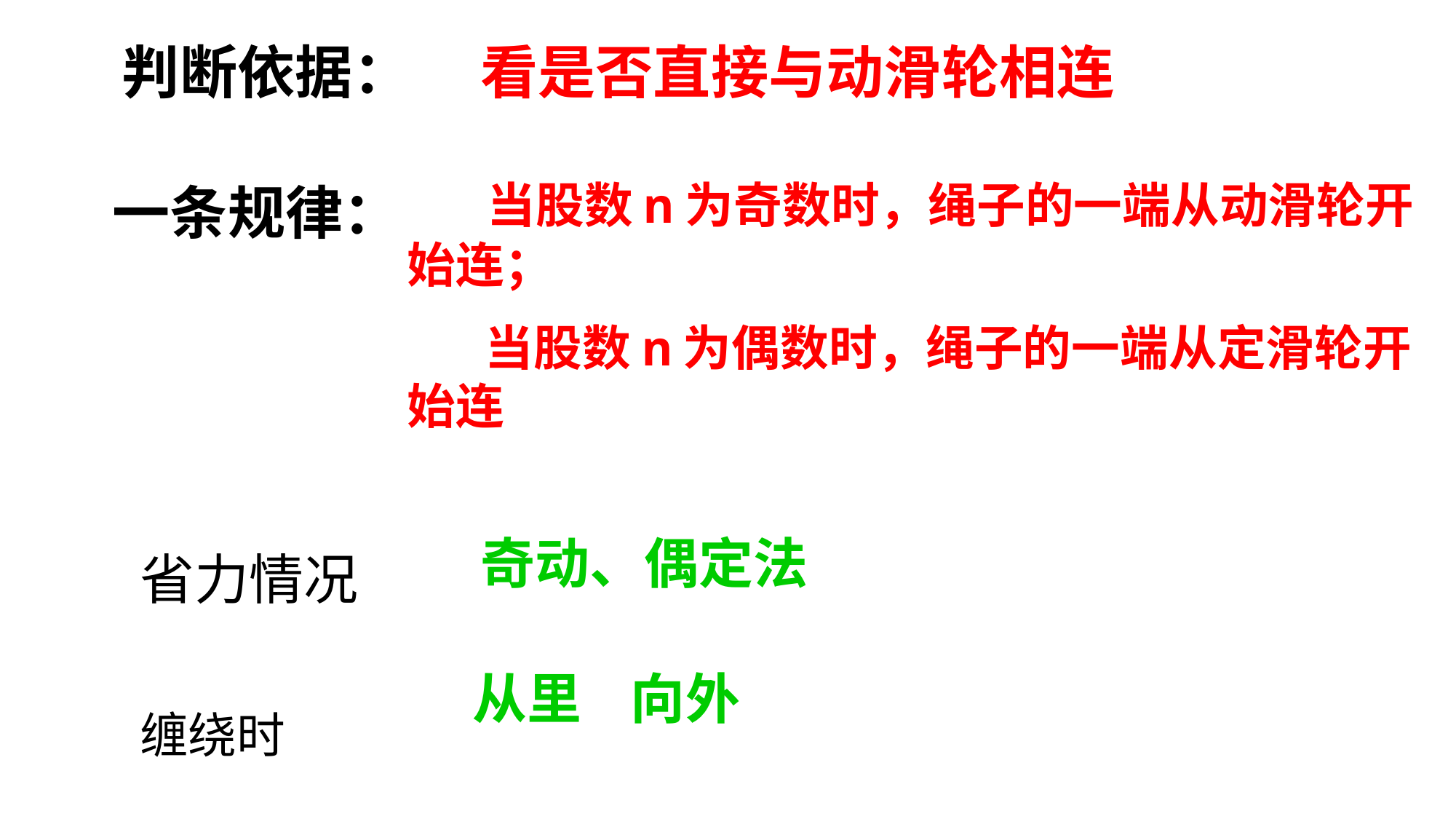

判断依据：
看是否直接与动滑轮相连
      当股数n为奇数时，绳子的一端从动滑轮开始连；
      当股数n为偶数时，绳子的一端从定滑轮开始连
一条规律：
奇动、偶定法

省力情况
从里    向外

缠绕时